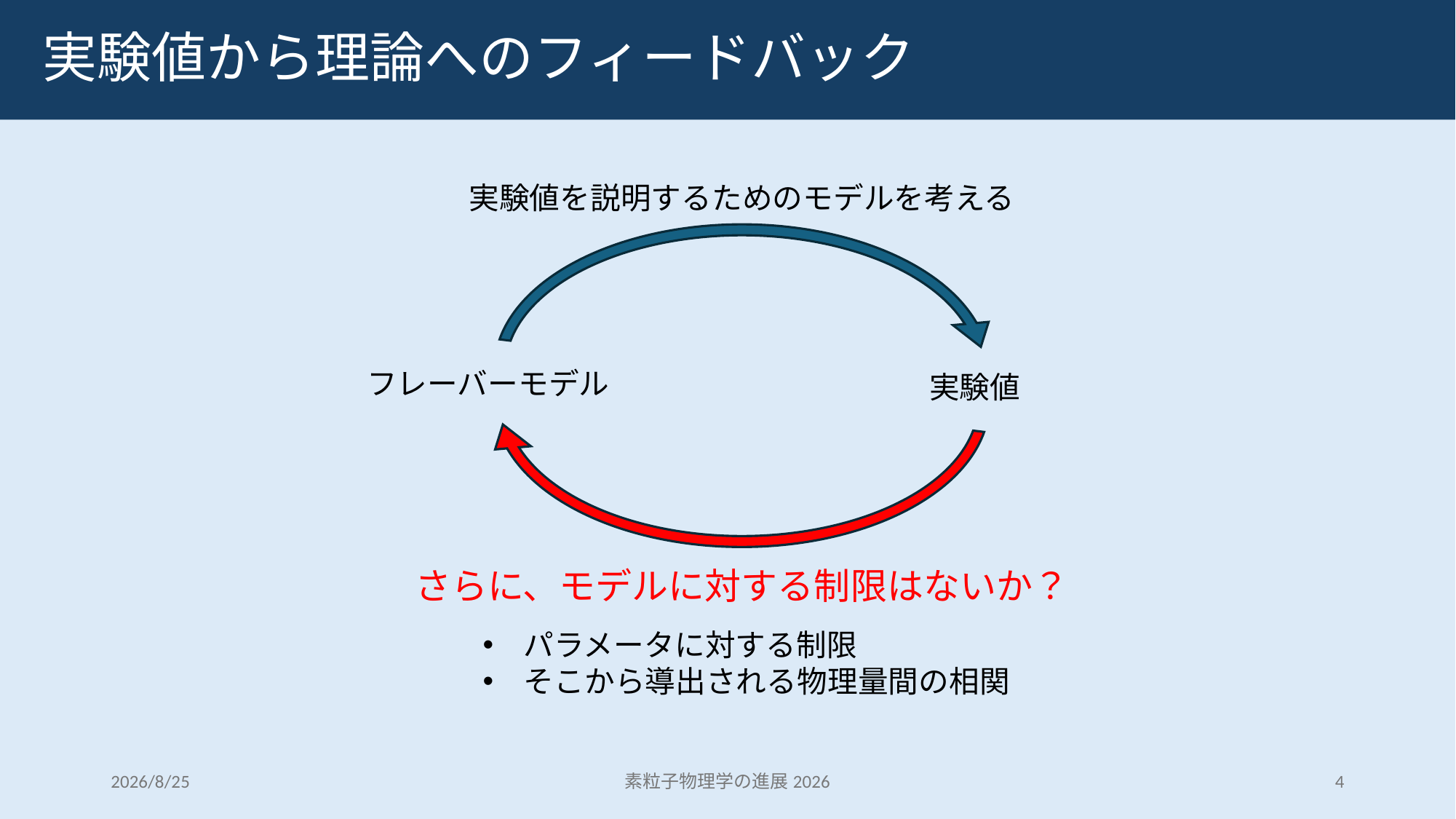

# 実験値から理論へのフィードバック
実験値を説明するためのモデルを考える

フレーバーモデル
実験値
さらに、モデルに対する制限はないか？
パラメータに対する制限
そこから導出される物理量間の相関
2026/8/25
素粒子物理学の進展2026
4